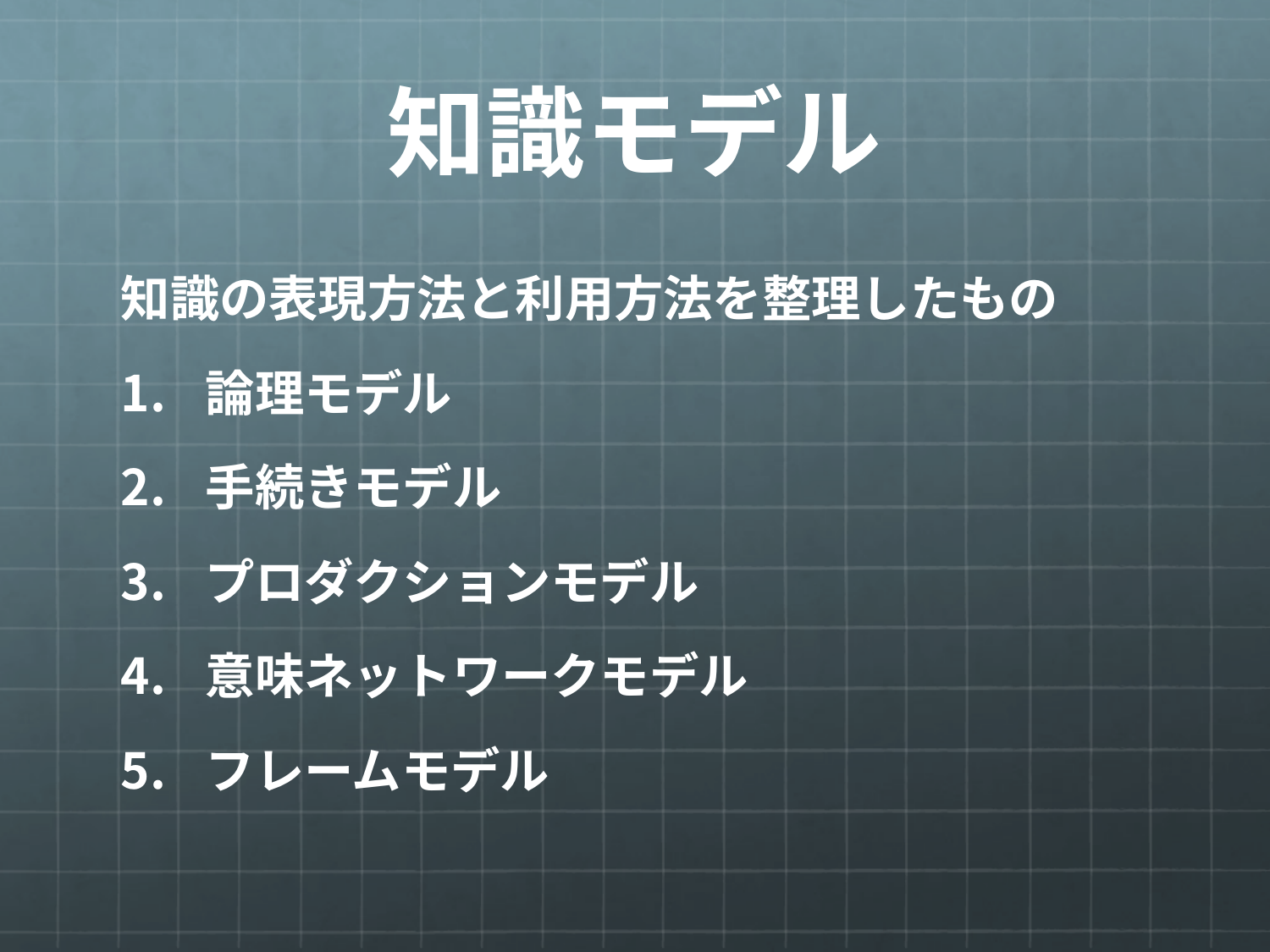

# 知識モデル
知識の表現方法と利用方法を整理したもの
論理モデル
手続きモデル
プロダクションモデル
意味ネットワークモデル
フレームモデル